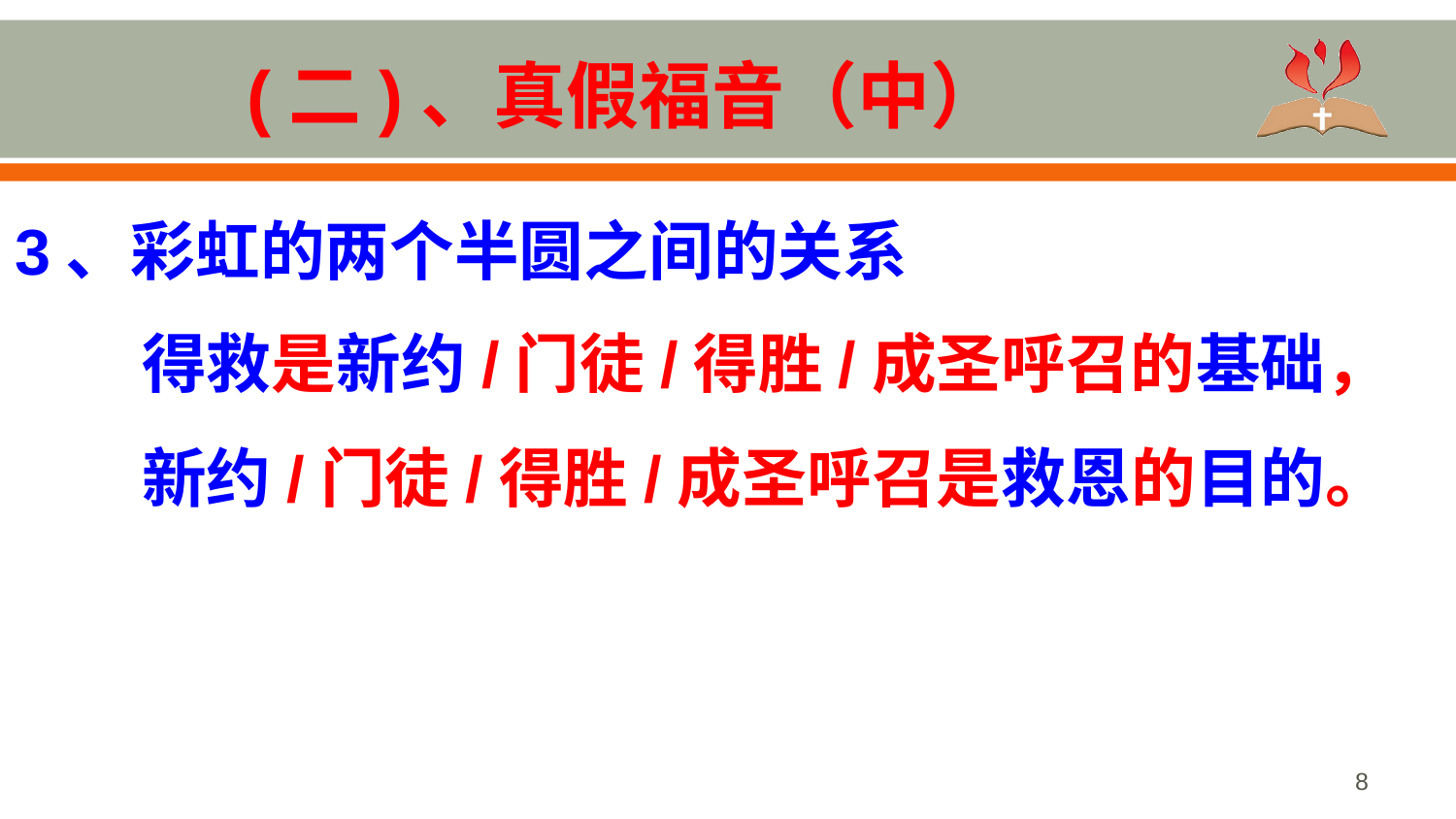

# (二)、真假福音（中）
3、彩虹的两个半圆之间的关系
得救是新约/门徒/得胜/成圣呼召的基础，
新约/门徒/得胜/成圣呼召是救恩的目的。

8